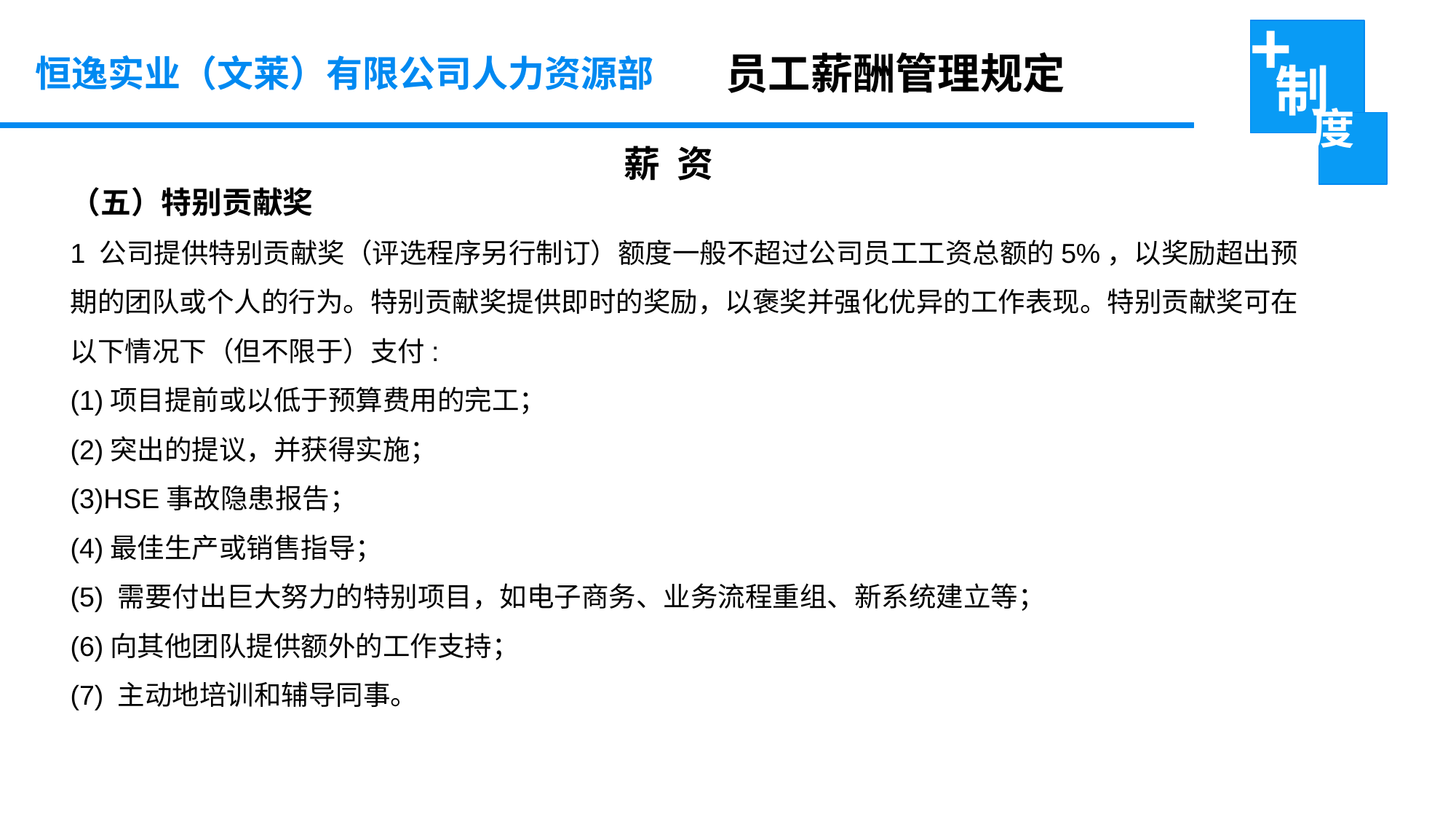

员工薪酬管理规定
恒逸实业（文莱）有限公司人力资源部
 薪  资
（五）特别贡献奖
1 公司提供特别贡献奖（评选程序另行制订）额度一般不超过公司员工工资总额的5%，以奖励超出预期的团队或个人的行为。特别贡献奖提供即时的奖励，以褒奖并强化优异的工作表现。特别贡献奖可在以下情况下（但不限于）支付:
(1)项目提前或以低于预算费用的完工；
(2)突出的提议，并获得实施；
(3)HSE事故隐患报告；
(4)最佳生产或销售指导；
(5) 需要付出巨大努力的特别项目，如电子商务、业务流程重组、新系统建立等；
(6)向其他团队提供额外的工作支持；
(7) 主动地培训和辅导同事。